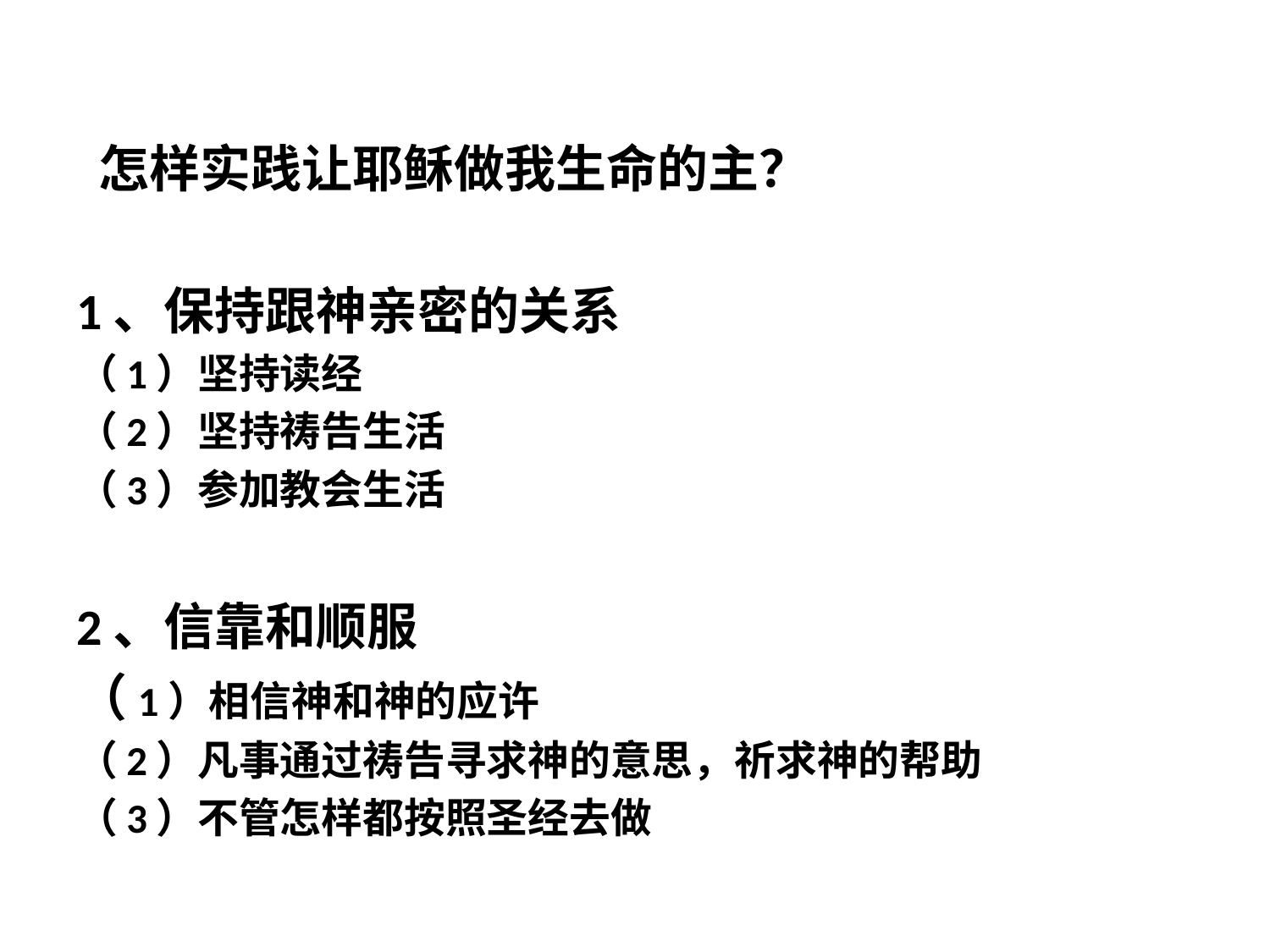

#
 怎样实践让耶稣做我生命的主？

1、保持跟神亲密的关系
（1）坚持读经
（2）坚持祷告生活
（3）参加教会生活

2、信靠和顺服
（1）相信神和神的应许
（2）凡事通过祷告寻求神的意思，祈求神的帮助
（3）不管怎样都按照圣经去做